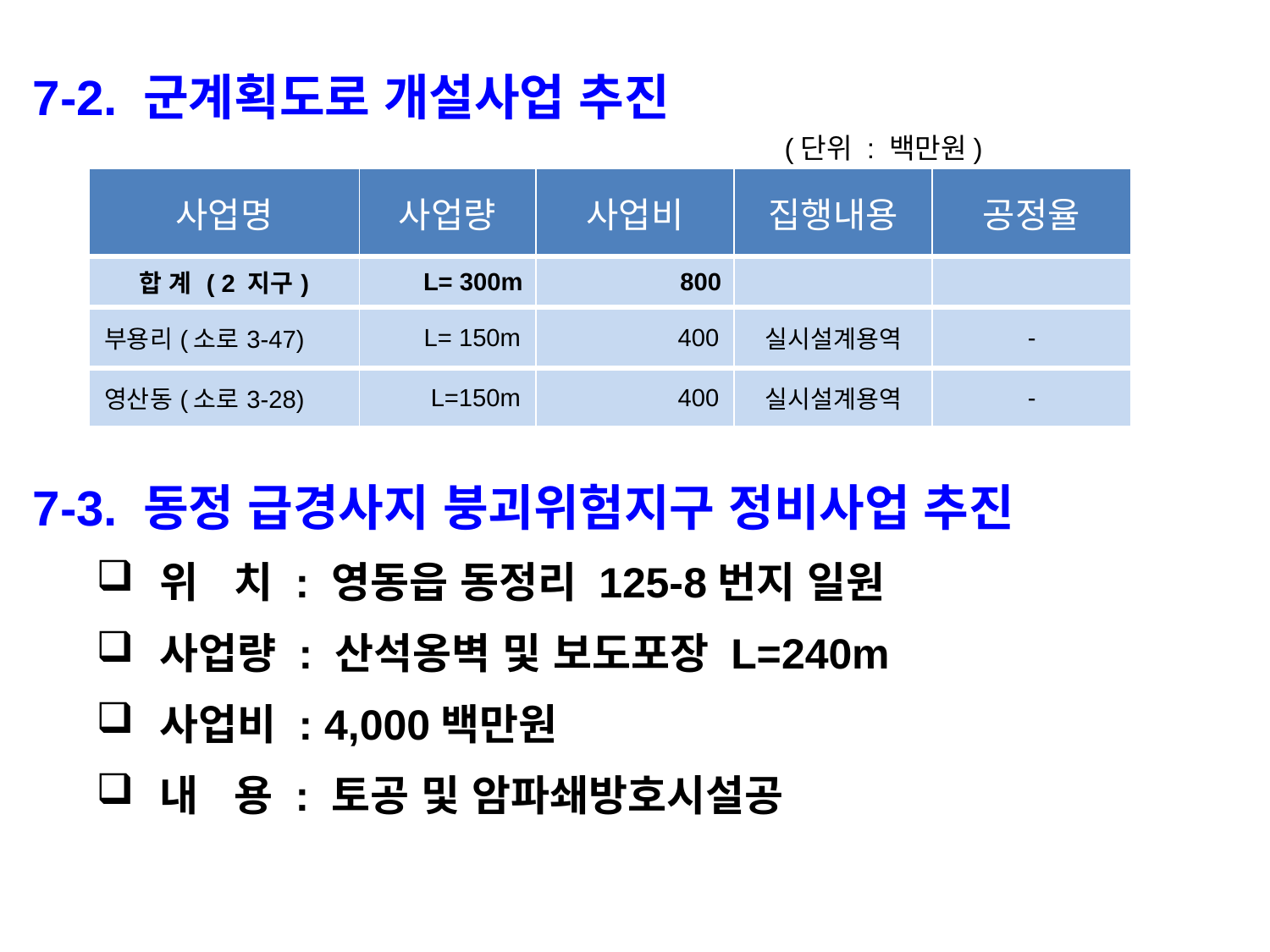

7-2. 군계획도로 개설사업 추진
                                                                                                (단위 : 백만원)
| 사업명 | 사업량 | 사업비 | 집행내용 | 공정율 |
| --- | --- | --- | --- | --- |
| 합 계 ( 2 지구) | L= 300m | 800 |  |  |
| 부용리(소로3-47) | L= 150m | 400 | 실시설계용역 | - |
| 영산동(소로3-28) | L=150m | 400 | 실시설계용역 | - |
7-3. 동정 급경사지 붕괴위험지구 정비사업 추진
위   치 : 영동읍 동정리 125-8번지 일원
사업량 : 산석옹벽 및 보도포장 L=240m
사업비 : 4,000백만원
내   용 : 토공 및 암파쇄방호시설공